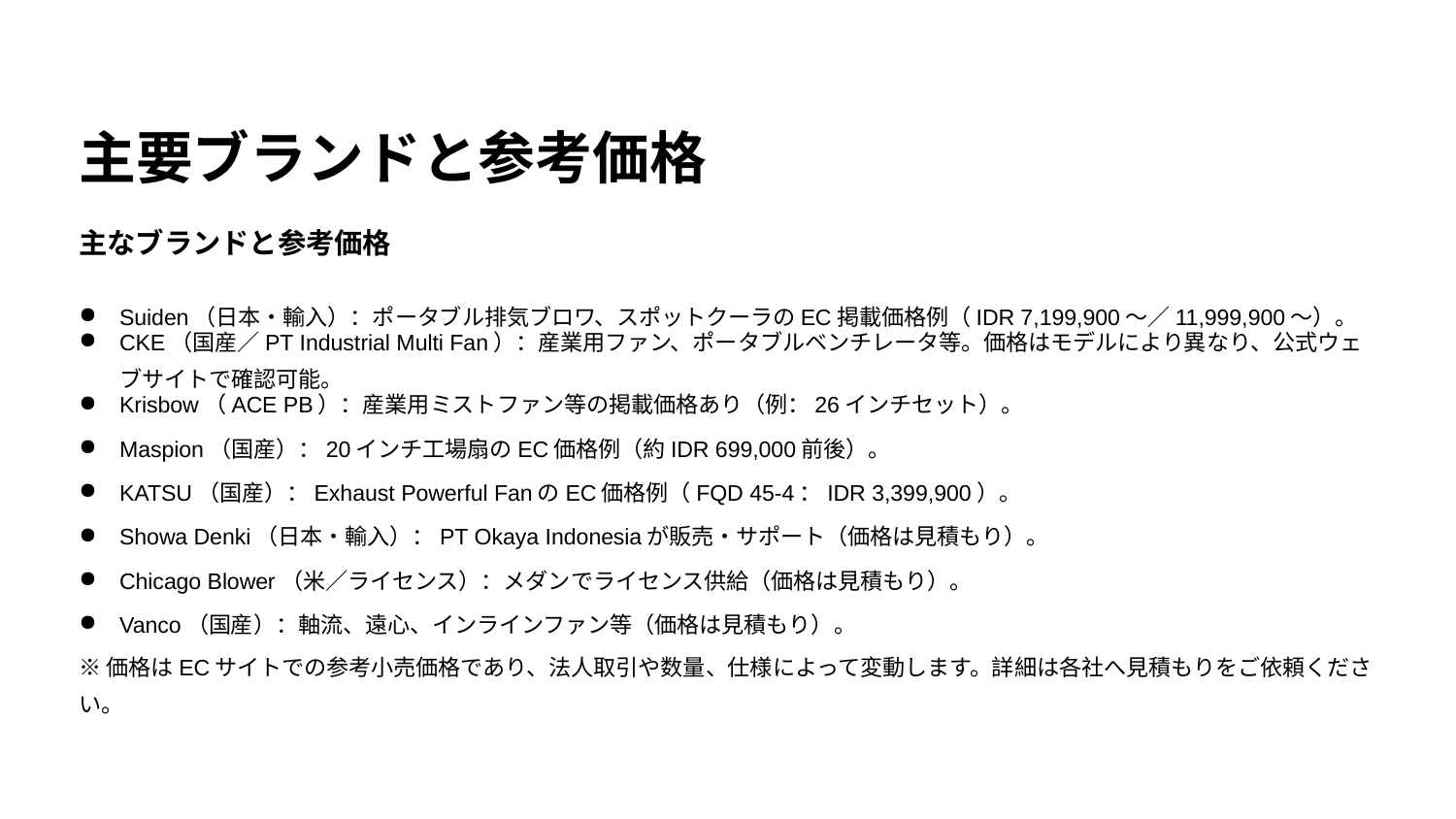

主要ブランドと参考価格
主なブランドと参考価格
Suiden（日本・輸入）：ポータブル排気ブロワ、スポットクーラのEC掲載価格例（IDR 7,199,900～／11,999,900～）。
CKE（国産／PT Industrial Multi Fan）：産業用ファン、ポータブルベンチレータ等。価格はモデルにより異なり、公式ウェブサイトで確認可能。
Krisbow（ACE PB）：産業用ミストファン等の掲載価格あり（例：26インチセット）。
Maspion（国産）：20インチ工場扇のEC価格例（約IDR 699,000前後）。
KATSU（国産）：Exhaust Powerful FanのEC価格例（FQD 45-4：IDR 3,399,900）。
Showa Denki（日本・輸入）：PT Okaya Indonesiaが販売・サポート（価格は見積もり）。
Chicago Blower（米／ライセンス）：メダンでライセンス供給（価格は見積もり）。
Vanco（国産）：軸流、遠心、インラインファン等（価格は見積もり）。
※価格はECサイトでの参考小売価格であり、法人取引や数量、仕様によって変動します。詳細は各社へ見積もりをご依頼ください。